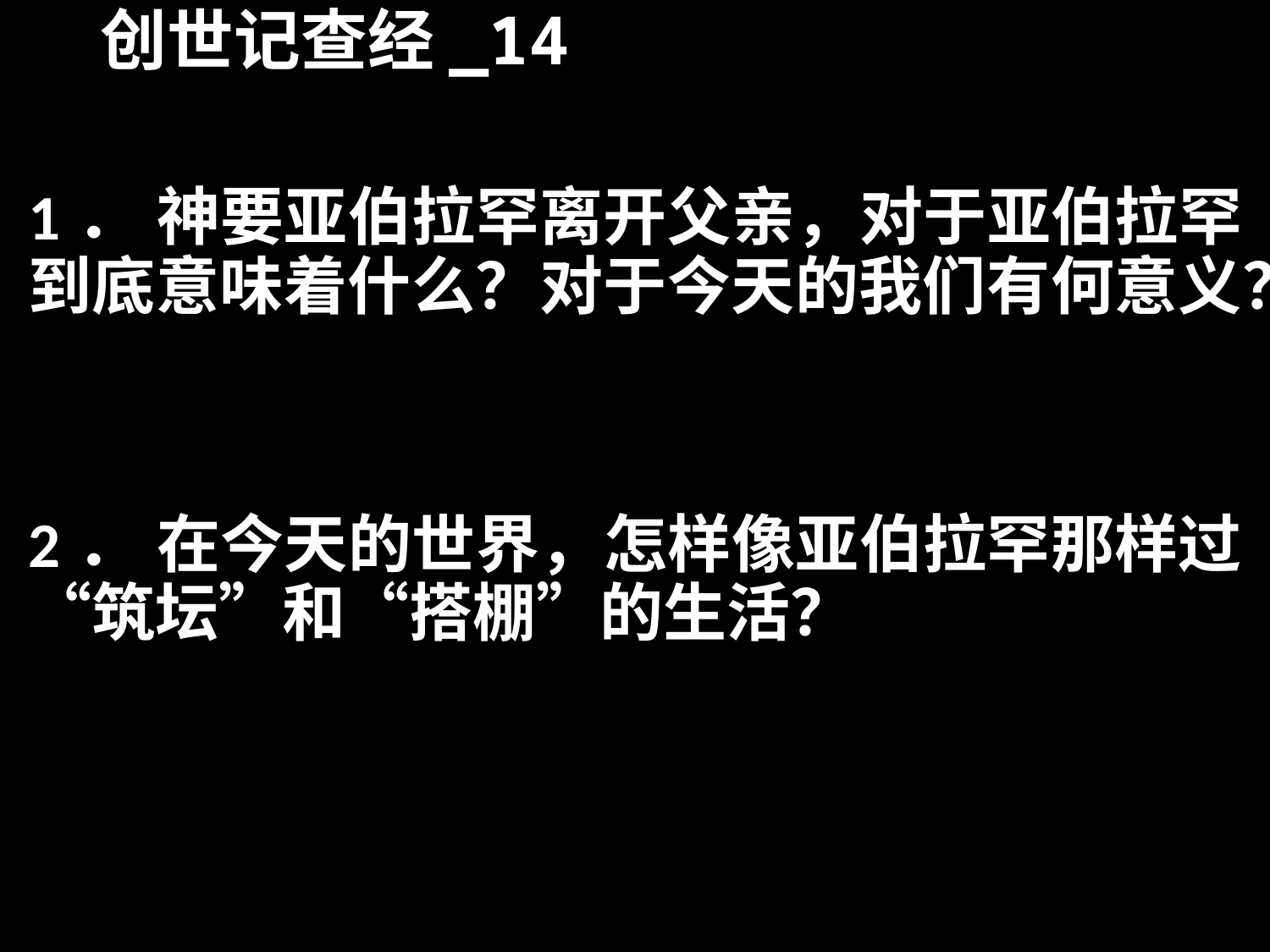

# 创世记查经_14

1．	神要亚伯拉罕离开父亲，对于亚伯拉罕到底意味着什么？对于今天的我们有何意义？

2．	在今天的世界，怎样像亚伯拉罕那样过“筑坛”和“搭棚”的生活？